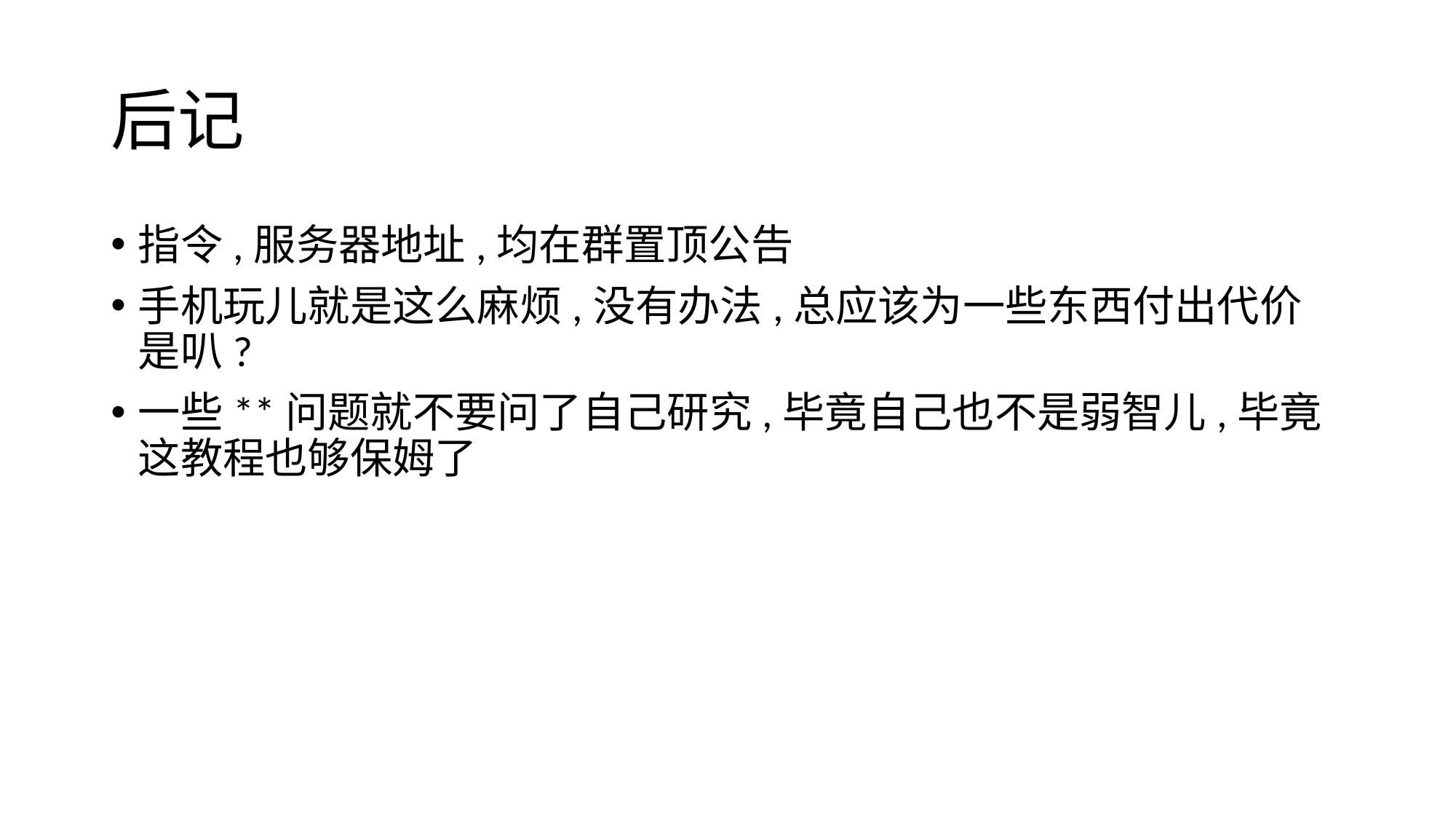

# 后记
指令,服务器地址,均在群置顶公告
手机玩儿就是这么麻烦,没有办法,总应该为一些东西付出代价是叭?
一些**问题就不要问了自己研究,毕竟自己也不是弱智儿,毕竟这教程也够保姆了